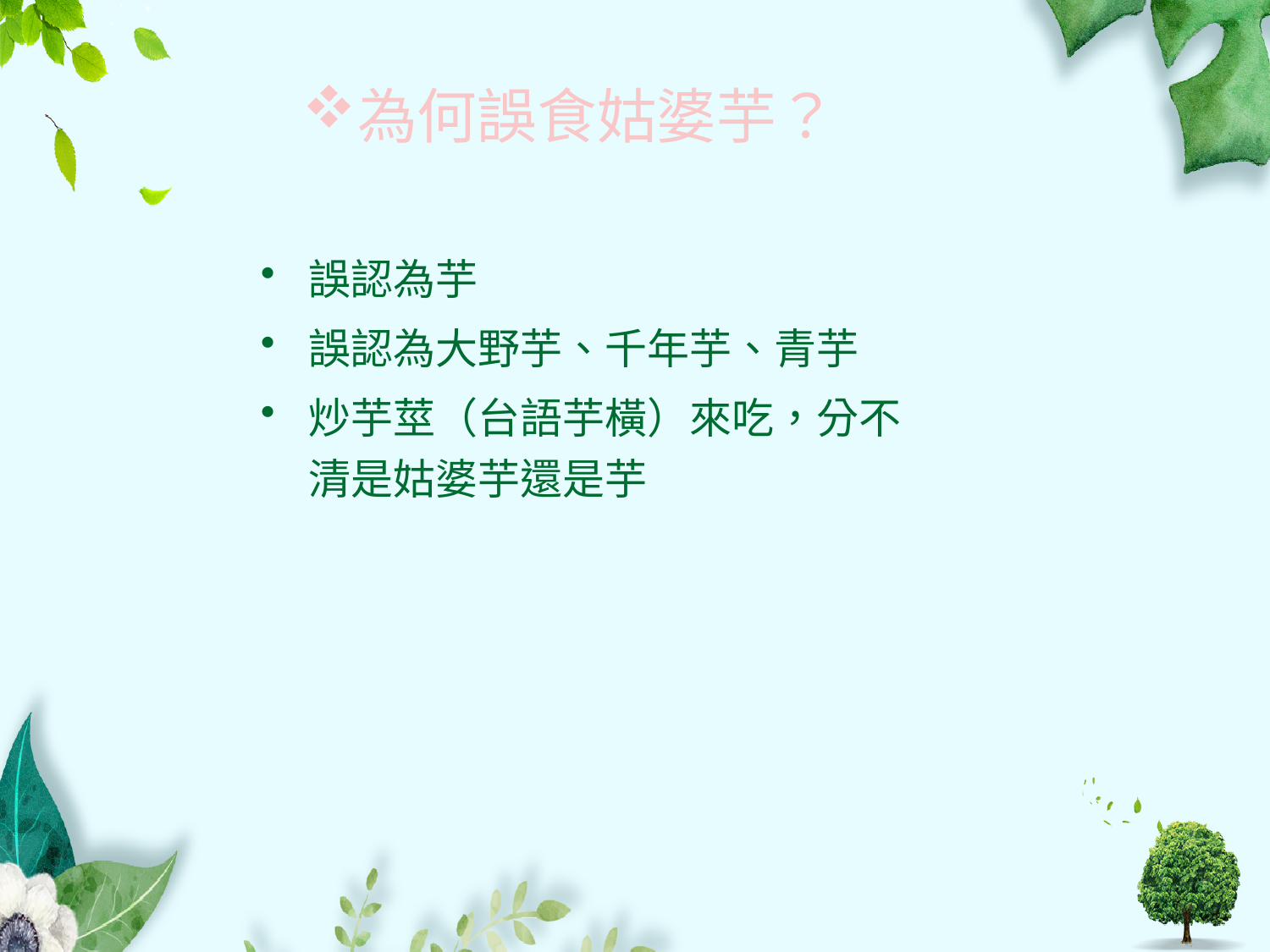

為何誤食姑婆芋？
誤認為芋
誤認為大野芋、千年芋、青芋
炒芋莖（台語芋橫）來吃，分不清是姑婆芋還是芋